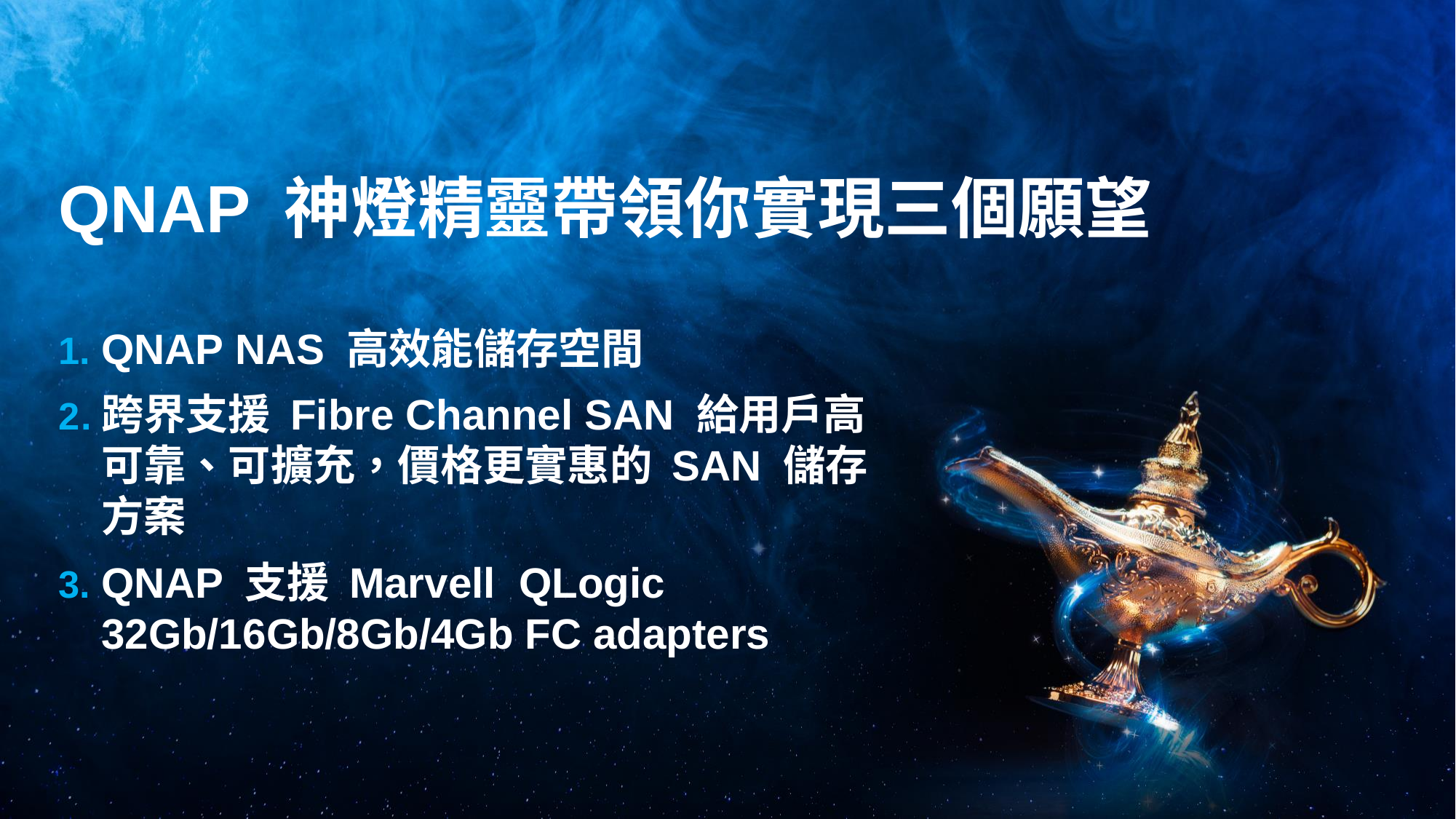

# QNAP 神燈精靈帶領你實現三個願望
QNAP NAS 高效能儲存空間
跨界支援 Fibre Channel SAN 給用戶高可靠、可擴充，價格更實惠的 SAN 儲存方案
QNAP 支援 Marvell  QLogic 32Gb/16Gb/8Gb/4Gb FC adapters